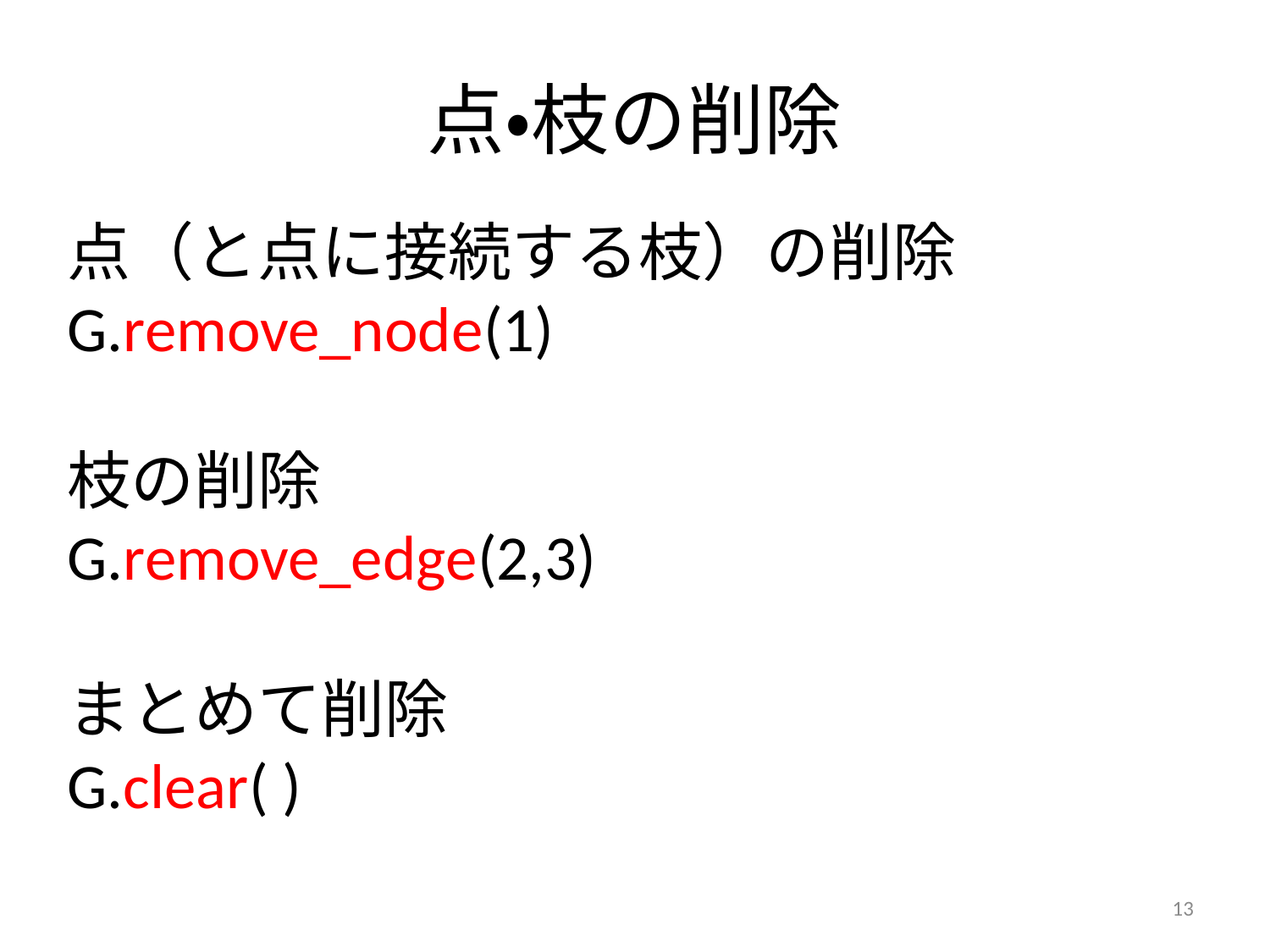

# 点・枝の削除
点（と点に接続する枝）の削除
G.remove_node(1)

枝の削除
G.remove_edge(2,3)

まとめて削除
G.clear( )
13